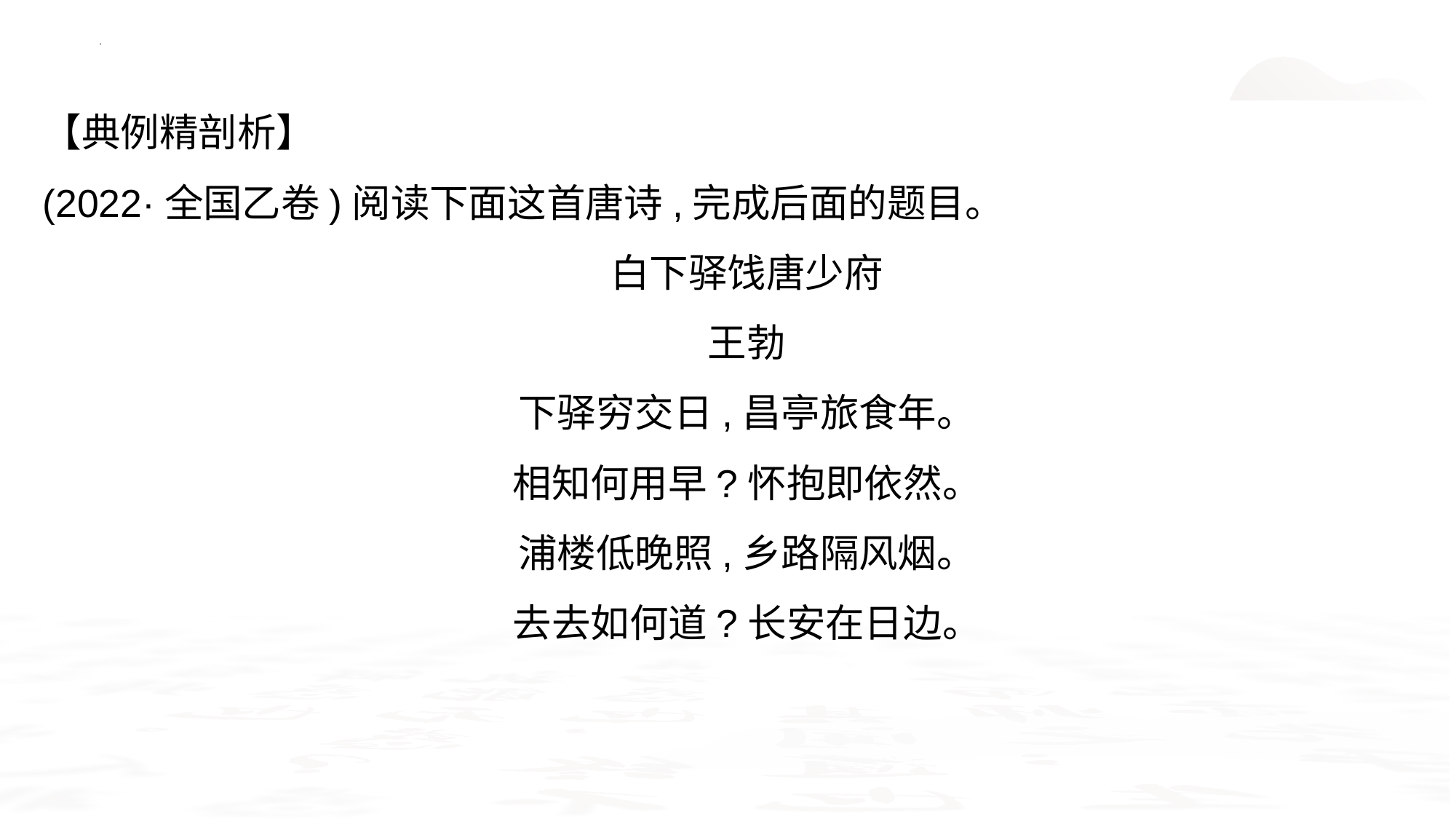

【典例精剖析】
(2022·全国乙卷)阅读下面这首唐诗,完成后面的题目。
白下驿饯唐少府
王勃
下驿穷交日,昌亭旅食年。
相知何用早?怀抱即依然。
浦楼低晚照,乡路隔风烟。
去去如何道?长安在日边。